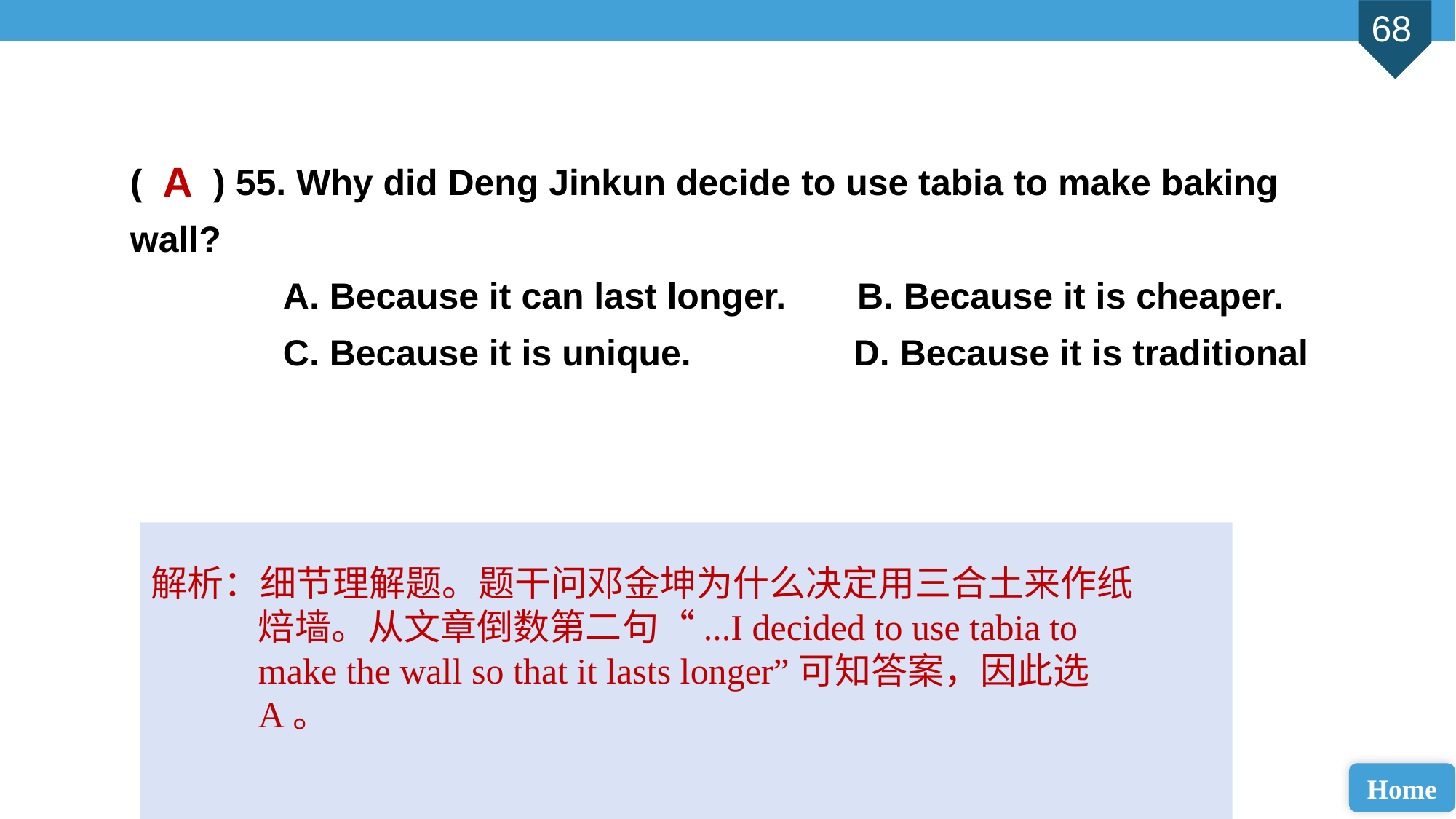

(       ) 55. Why did Deng Jinkun decide to use tabia to make baking  	       wall?
               A. Because it can last longer.       B. Because it is cheaper.
               C. Because it is unique.                D. Because it is traditional
A

解析：细节理解题。题干问邓金坤为什么决定用三合土来作纸焙墙。从文章倒数第二句“...I decided to use tabia to make the wall so that it lasts longer”可知答案，因此选A。